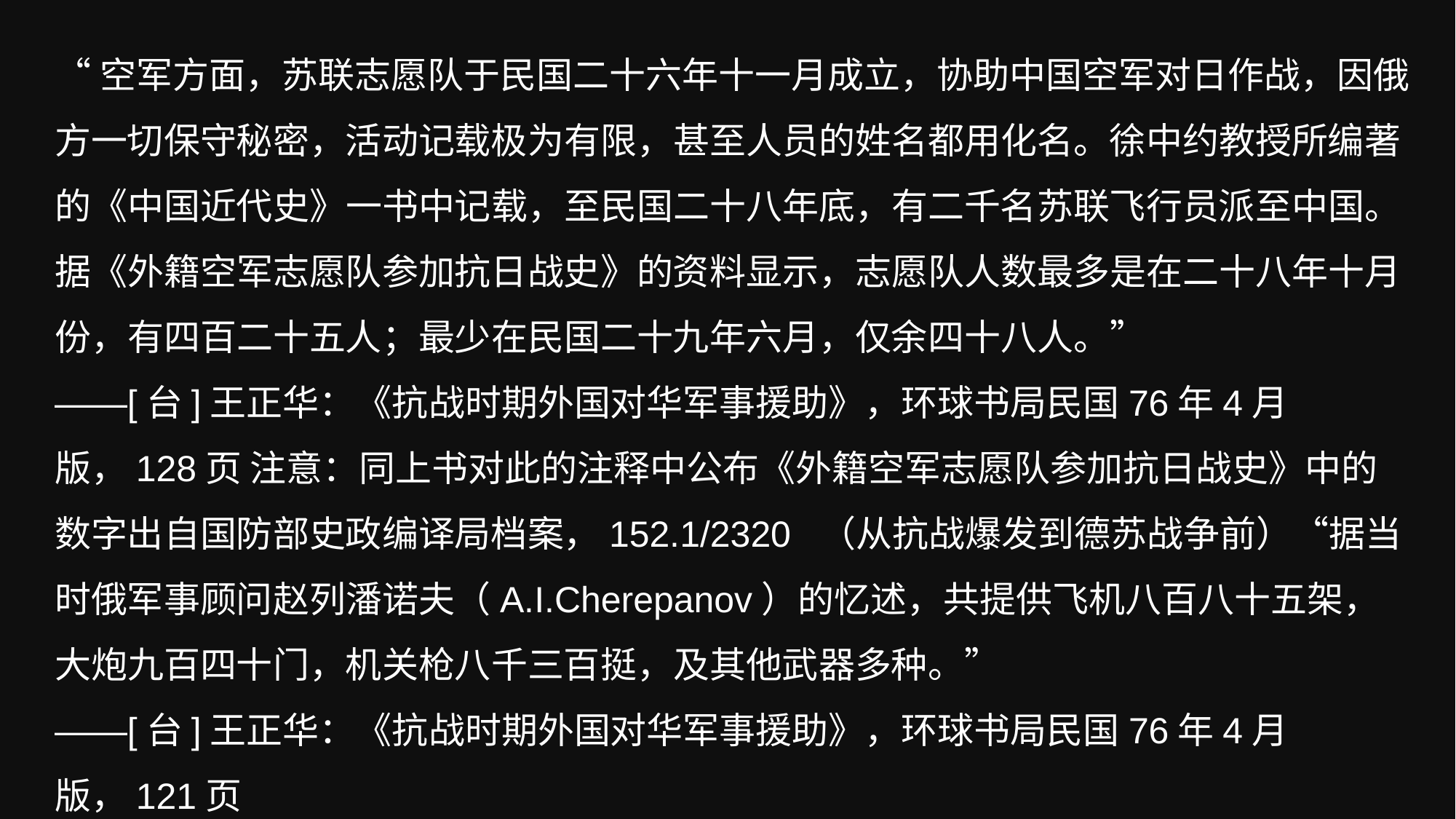

“空军方面，苏联志愿队于民国二十六年十一月成立，协助中国空军对日作战，因俄方一切保守秘密，活动记载极为有限，甚至人员的姓名都用化名。徐中约教授所编著的《中国近代史》一书中记载，至民国二十八年底，有二千名苏联飞行员派至中国。据《外籍空军志愿队参加抗日战史》的资料显示，志愿队人数最多是在二十八年十月份，有四百二十五人；最少在民国二十九年六月，仅余四十八人。”
——[台]王正华：《抗战时期外国对华军事援助》，环球书局民国76年4月版，128页 注意：同上书对此的注释中公布《外籍空军志愿队参加抗日战史》中的数字出自国防部史政编译局档案，152.1/2320  （从抗战爆发到德苏战争前）“据当时俄军事顾问赵列潘诺夫（A.I.Cherepanov）的忆述，共提供飞机八百八十五架，大炮九百四十门，机关枪八千三百挺，及其他武器多种。”
——[台]王正华：《抗战时期外国对华军事援助》，环球书局民国76年4月版，121页